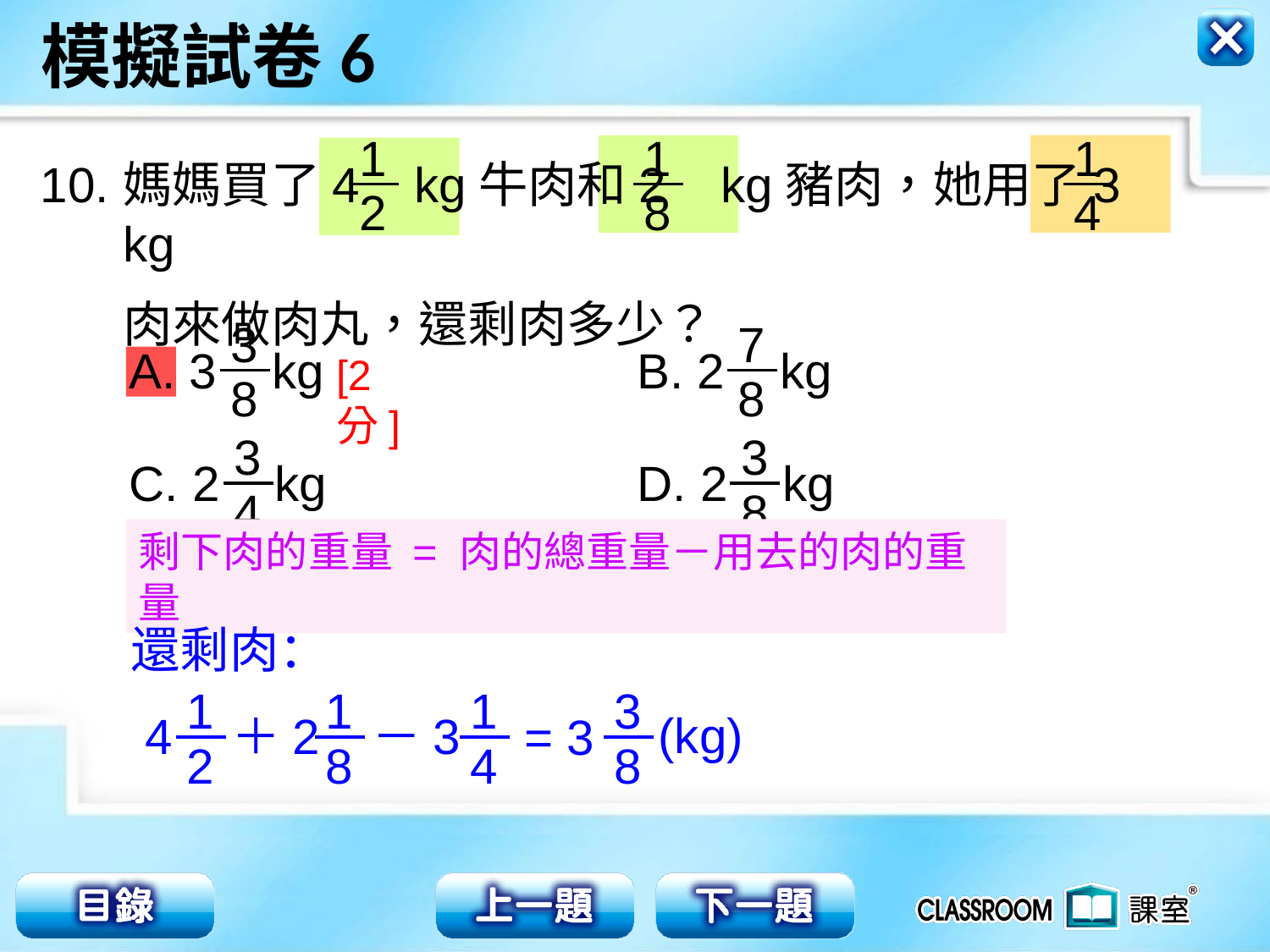

1
2
1
8
1
4

10.
媽媽買了4    kg牛肉和2    kg豬肉，她用了3    kg
肉來做肉丸，還剩肉多少？
3
8
7
8
A. 3    kg			B. 2    kg
C. 2    kg			D. 2    kg
[2分]

3
4
3
8
剩下肉的重量 = 肉的總重量－用去的肉的重量
還剩肉：
1
2
1
8
4
＋2
1
4
－3
3
8
(kg)
= 3